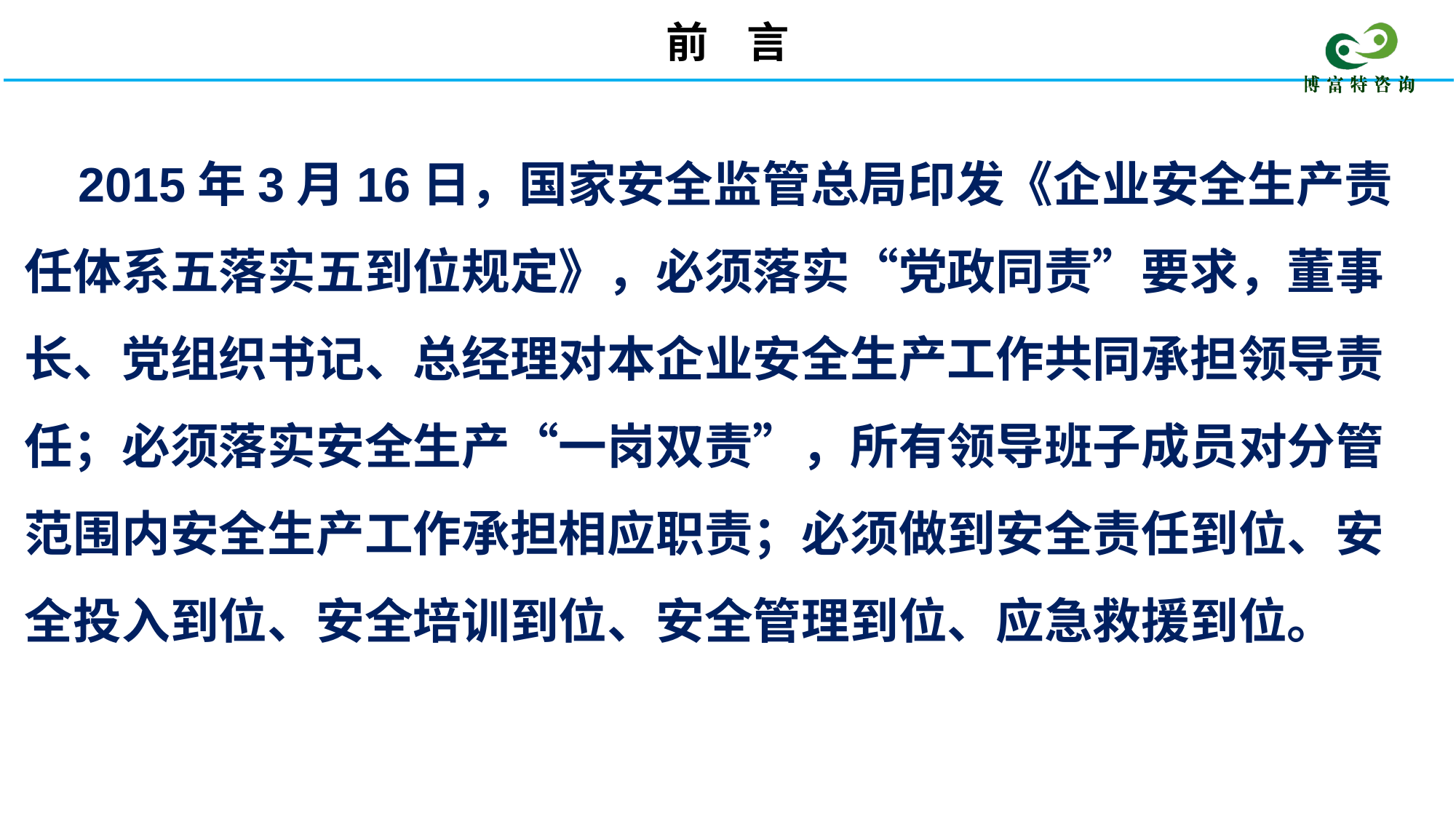

前    言
    2015年3月16日，国家安全监管总局印发《企业安全生产责任体系五落实五到位规定》，必须落实“党政同责”要求，董事长、党组织书记、总经理对本企业安全生产工作共同承担领导责任；必须落实安全生产“一岗双责”，所有领导班子成员对分管范围内安全生产工作承担相应职责；必须做到安全责任到位、安全投入到位、安全培训到位、安全管理到位、应急救援到位。